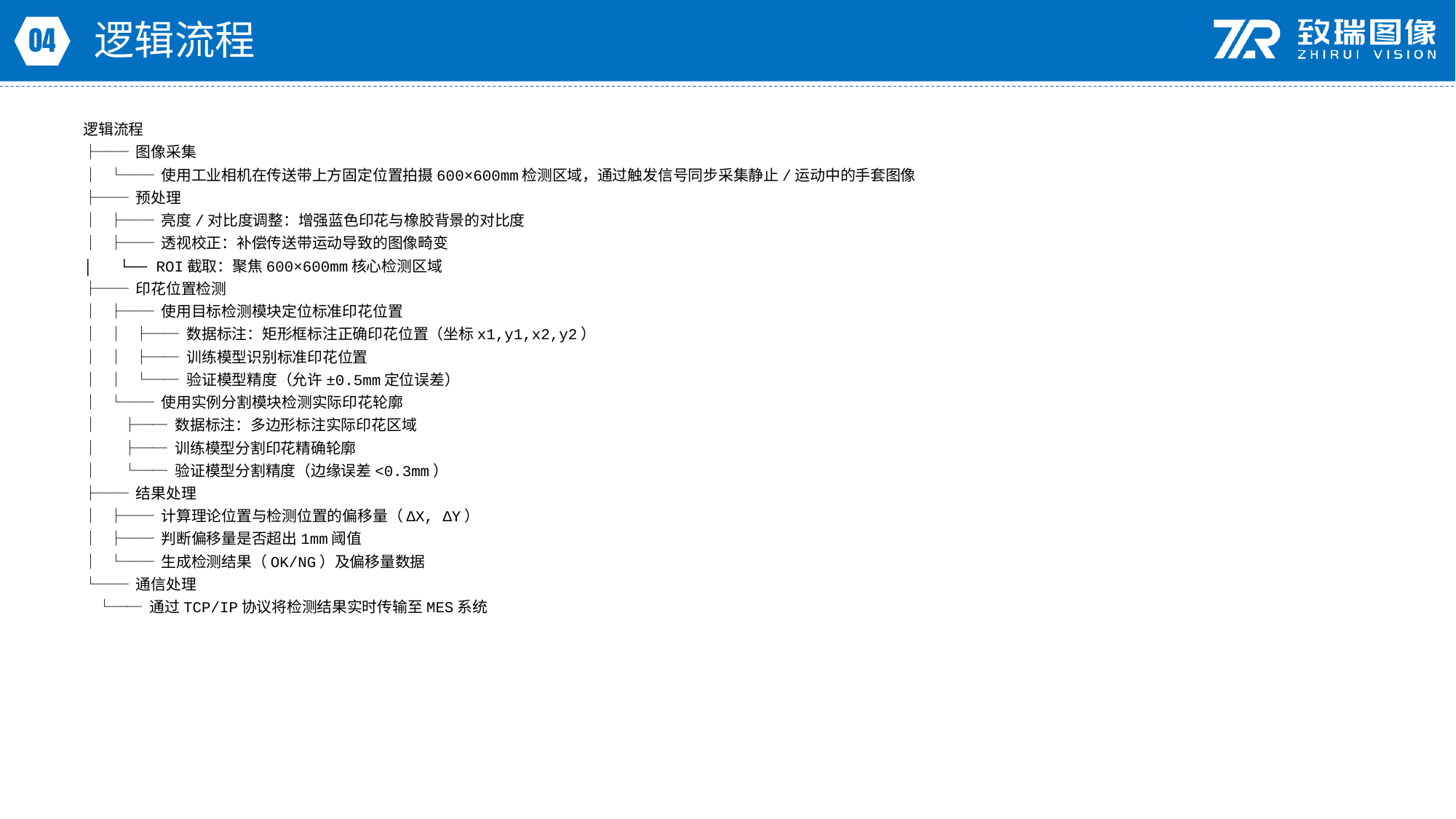

逻辑流程
04

逻辑流程
├── 图像采集
│   └── 使用工业相机在传送带上方固定位置拍摄600×600mm检测区域，通过触发信号同步采集静止/运动中的手套图像
├── 预处理
│   ├── 亮度/对比度调整：增强蓝色印花与橡胶背景的对比度
│   ├── 透视校正：补偿传送带运动导致的图像畸变
│   └── ROI截取：聚焦600×600mm核心检测区域
├── 印花位置检测
│   ├── 使用目标检测模块定位标准印花位置
│   │   ├── 数据标注：矩形框标注正确印花位置（坐标x1,y1,x2,y2）
│   │   ├── 训练模型识别标准印花位置
│   │   └── 验证模型精度（允许±0.5mm定位误差）
│   └── 使用实例分割模块检测实际印花轮廓
│       ├── 数据标注：多边形标注实际印花区域
│       ├── 训练模型分割印花精确轮廓
│       └── 验证模型分割精度（边缘误差<0.3mm）
├── 结果处理
│   ├── 计算理论位置与检测位置的偏移量（ΔX, ΔY）
│   ├── 判断偏移量是否超出1mm阈值
│   └── 生成检测结果（OK/NG）及偏移量数据
└── 通信处理
    └── 通过TCP/IP协议将检测结果实时传输至MES系统